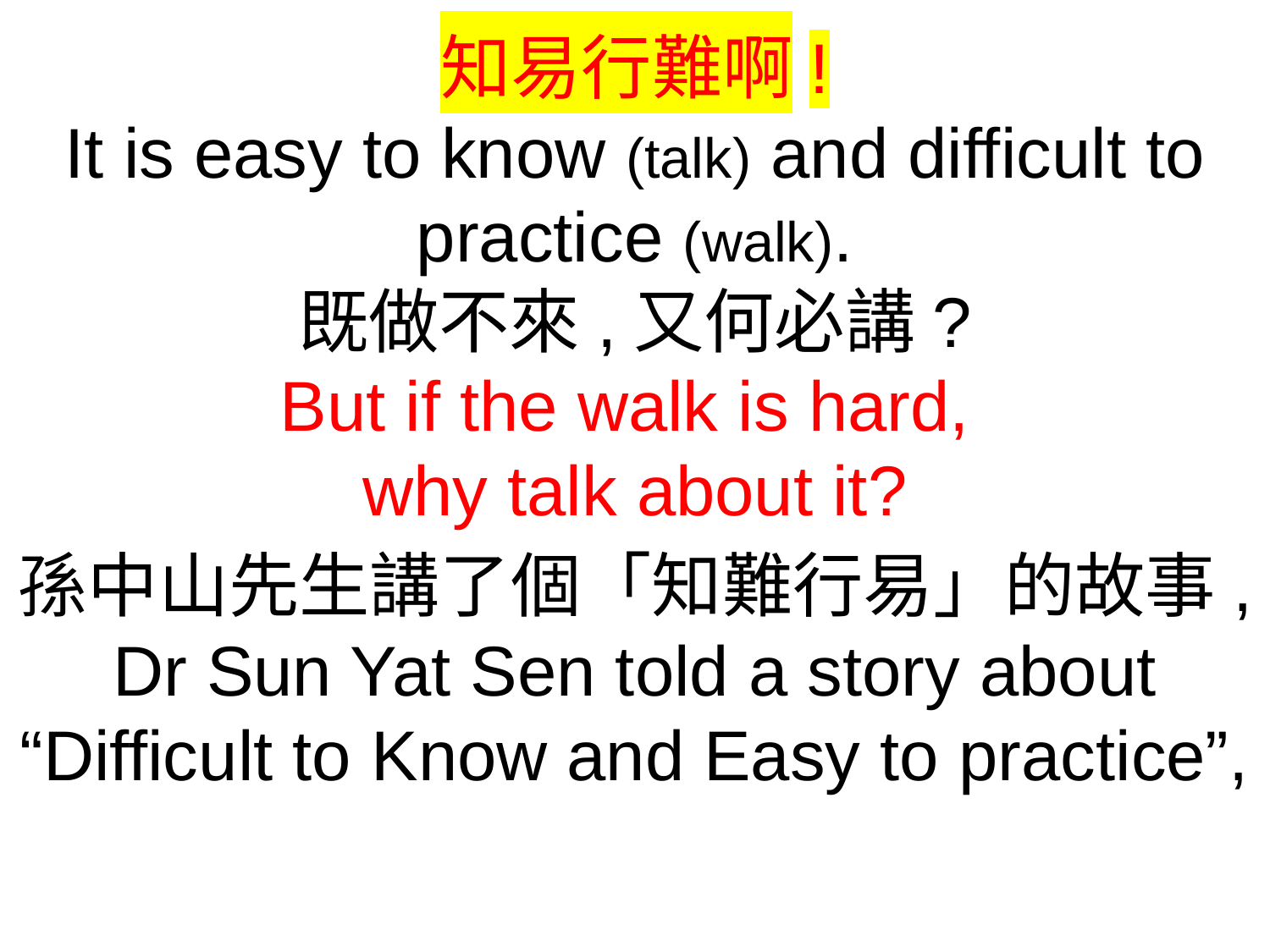

知易行難啊!
It is easy to know (talk) and difficult to practice (walk).
既做不來,又何必講?
But if the walk is hard,
why talk about it?
孫中山先生講了個「知難行易」的故事,
Dr Sun Yat Sen told a story about “Difficult to Know and Easy to practice”,